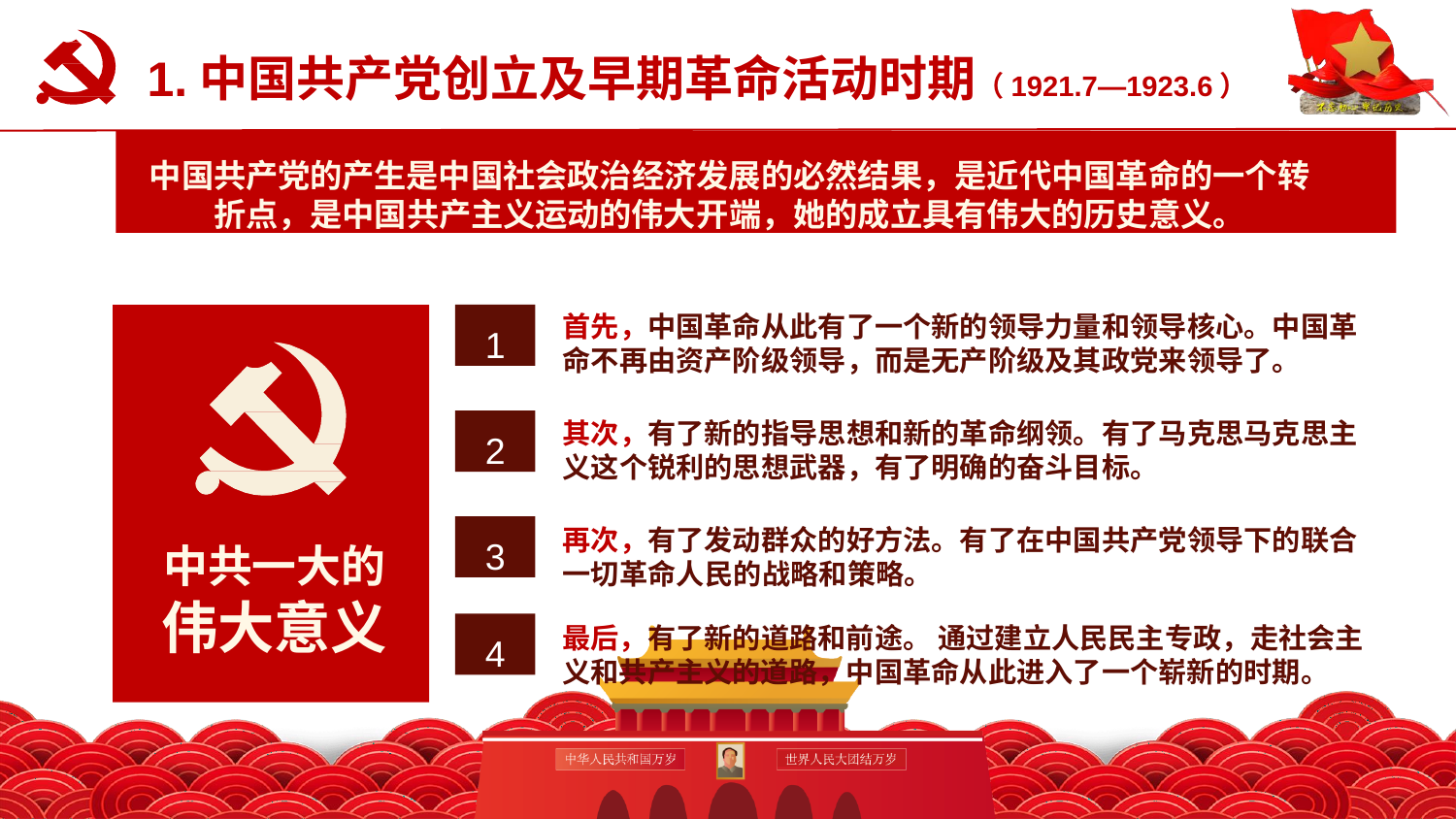

# 1.中国共产党创立及早期革命活动时期（1921.7—1923.6）
认真学习党史新中国史

中国共产党的产生是中国社会政治经济发展的必然结果，是近代中国革命的一个转折点，是中国共产主义运动的伟大开端，她的成立具有伟大的历史意义。

1
首先，中国革命从此有了一个新的领导力量和领导核心。中国革 命不再由资产阶级领导，而是无产阶级及其政党来领导了。

2
其次，有了新的指导思想和新的革命纲领。有了马克思马克思主 义这个锐利的思想武器，有了明确的奋斗目标。
3
再次，有了发动群众的好方法。有了在中国共产党领导下的联合
一切革命人民的战略和策略。
中共一大的
伟大意义
4
最后，有了新的道路和前途。 通过建立人民民主专政，走社会主 义和共产主义的道路，中国革命从此进入了一个崭新的时期。